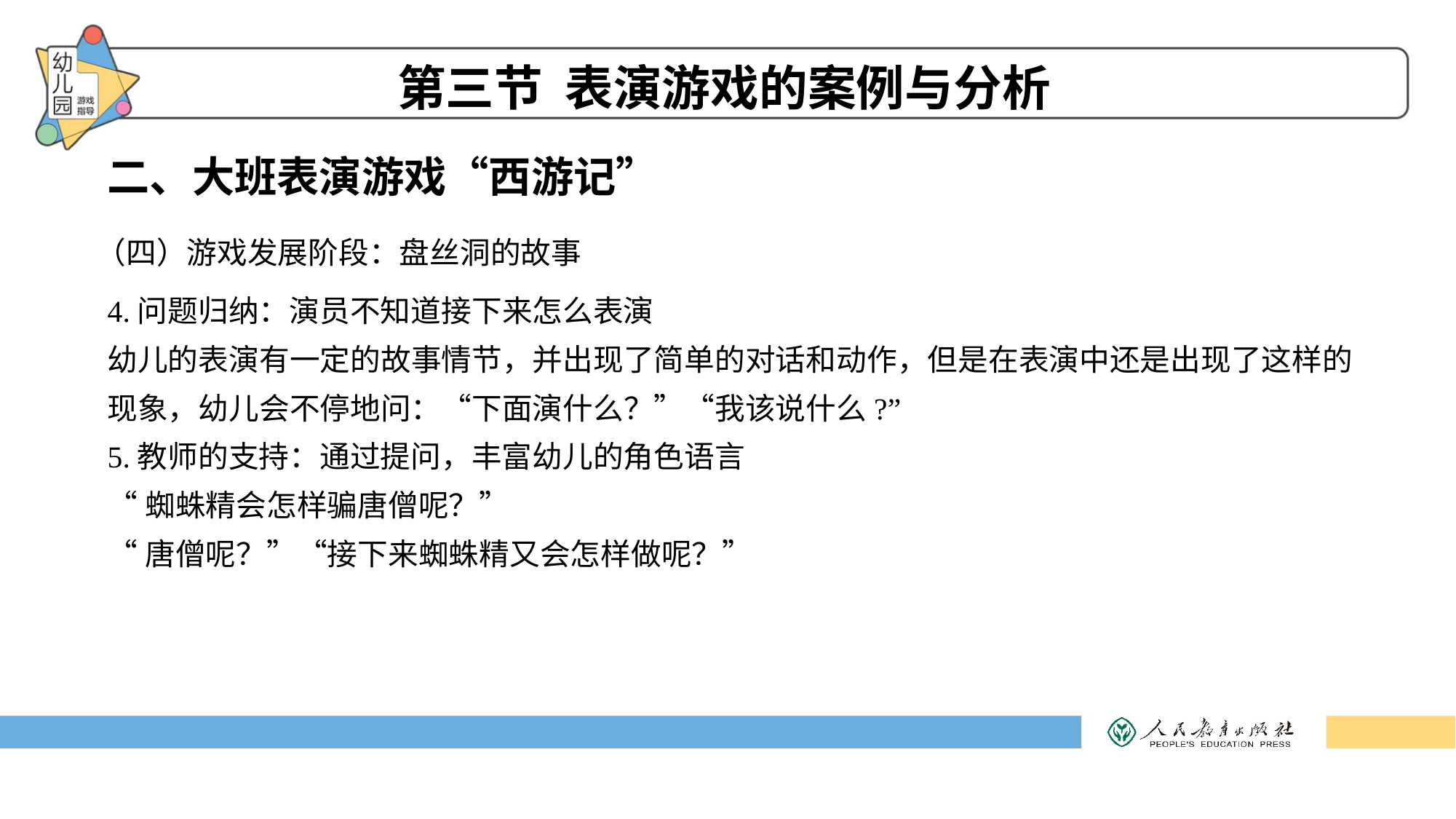

第三节  表演游戏的案例与分析
二、大班表演游戏“西游记”
（四）游戏发展阶段：盘丝洞的故事
4.问题归纳：演员不知道接下来怎么表演
幼儿的表演有一定的故事情节，并出现了简单的对话和动作，但是在表演中还是出现了这样的现象，幼儿会不停地问：“下面演什么？”“我该说什么?”
5.教师的支持：通过提问，丰富幼儿的角色语言
“蜘蛛精会怎样骗唐僧呢？”
“唐僧呢？”“接下来蜘蛛精又会怎样做呢？”